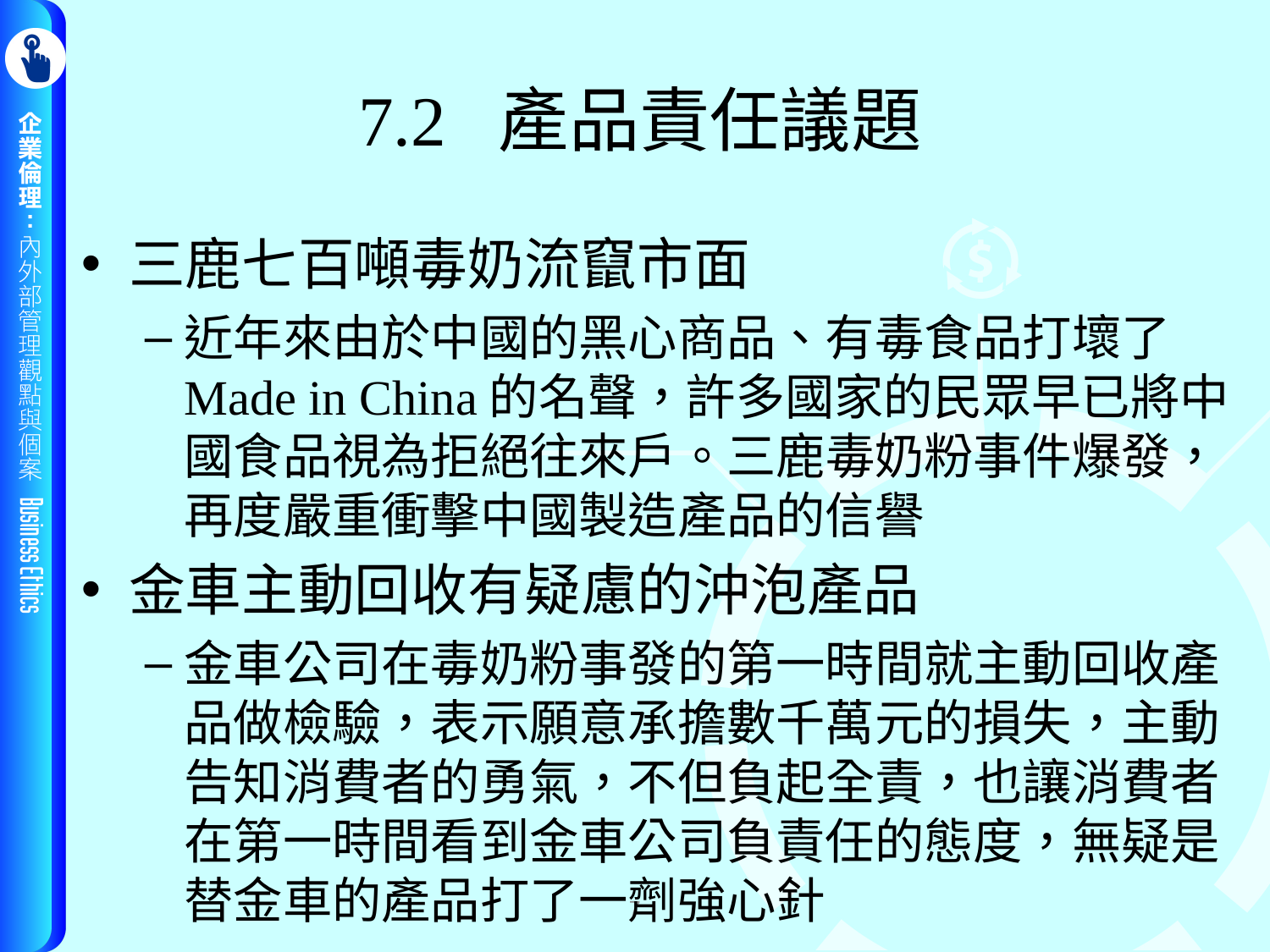

# 7.2  產品責任議題
三鹿七百噸毒奶流竄市面
近年來由於中國的黑心商品、有毒食品打壞了Made in China的名聲，許多國家的民眾早已將中國食品視為拒絕往來戶。三鹿毒奶粉事件爆發，再度嚴重衝擊中國製造產品的信譽
金車主動回收有疑慮的沖泡產品
金車公司在毒奶粉事發的第一時間就主動回收產品做檢驗，表示願意承擔數千萬元的損失，主動告知消費者的勇氣，不但負起全責，也讓消費者在第一時間看到金車公司負責任的態度，無疑是替金車的產品打了一劑強心針
7